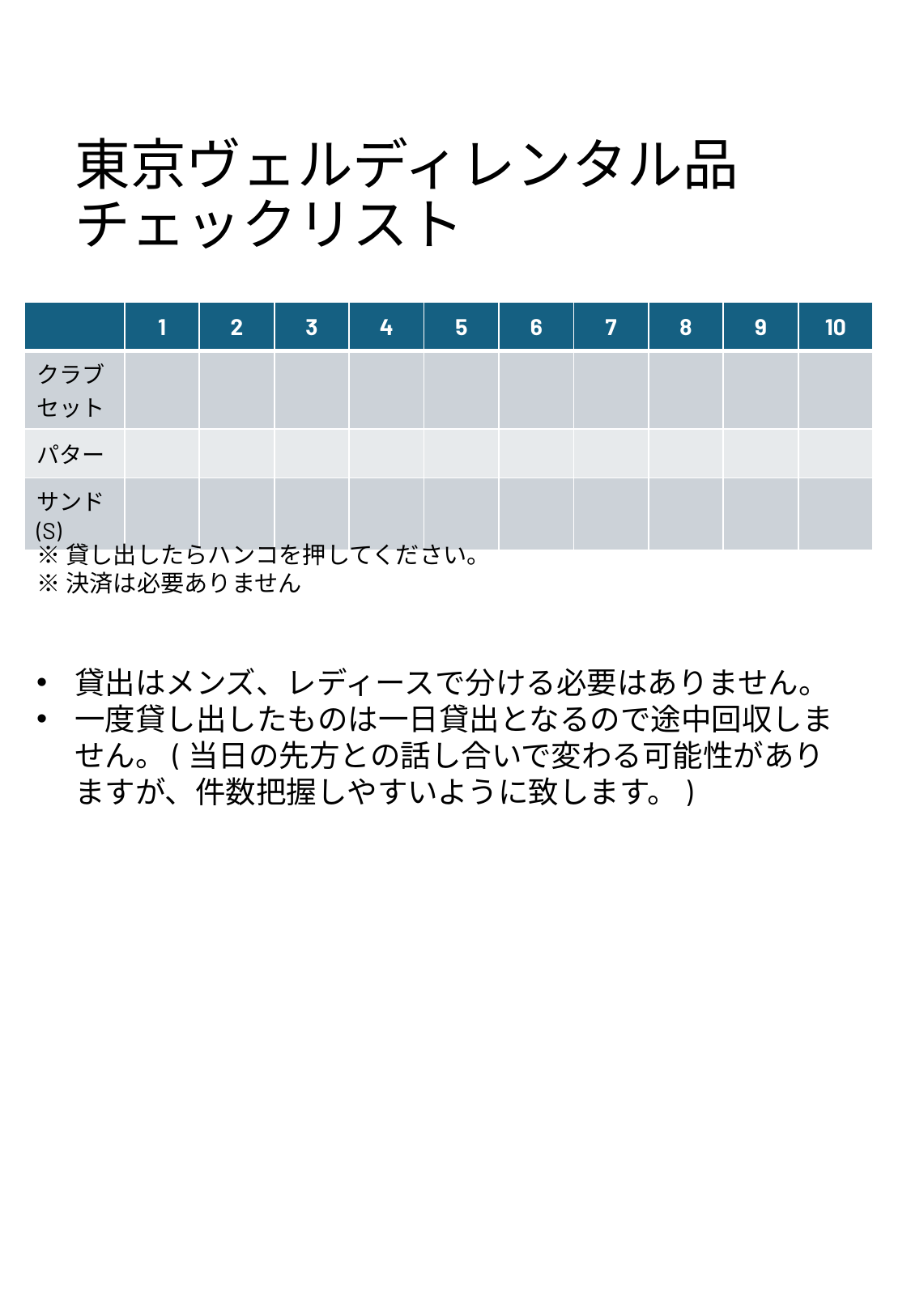

# 東京ヴェルディレンタル品 チェックリスト
|  | 1 | 2 | 3 | 4 | 5 | 6 | 7 | 8 | 9 | 10 |
| --- | --- | --- | --- | --- | --- | --- | --- | --- | --- | --- |
| クラブセット |  |  |  |  |  |  |  |  |  |  |
| パター |  |  |  |  |  |  |  |  |  |  |
| サンド(S) |  |  |  |  |  |  |  |  |  |  |
※貸し出したらハンコを押してください。
※決済は必要ありません
貸出はメンズ、レディースで分ける必要はありません。
一度貸し出したものは一日貸出となるので途中回収しません。(当日の先方との話し合いで変わる可能性がありますが、件数把握しやすいように致します。)